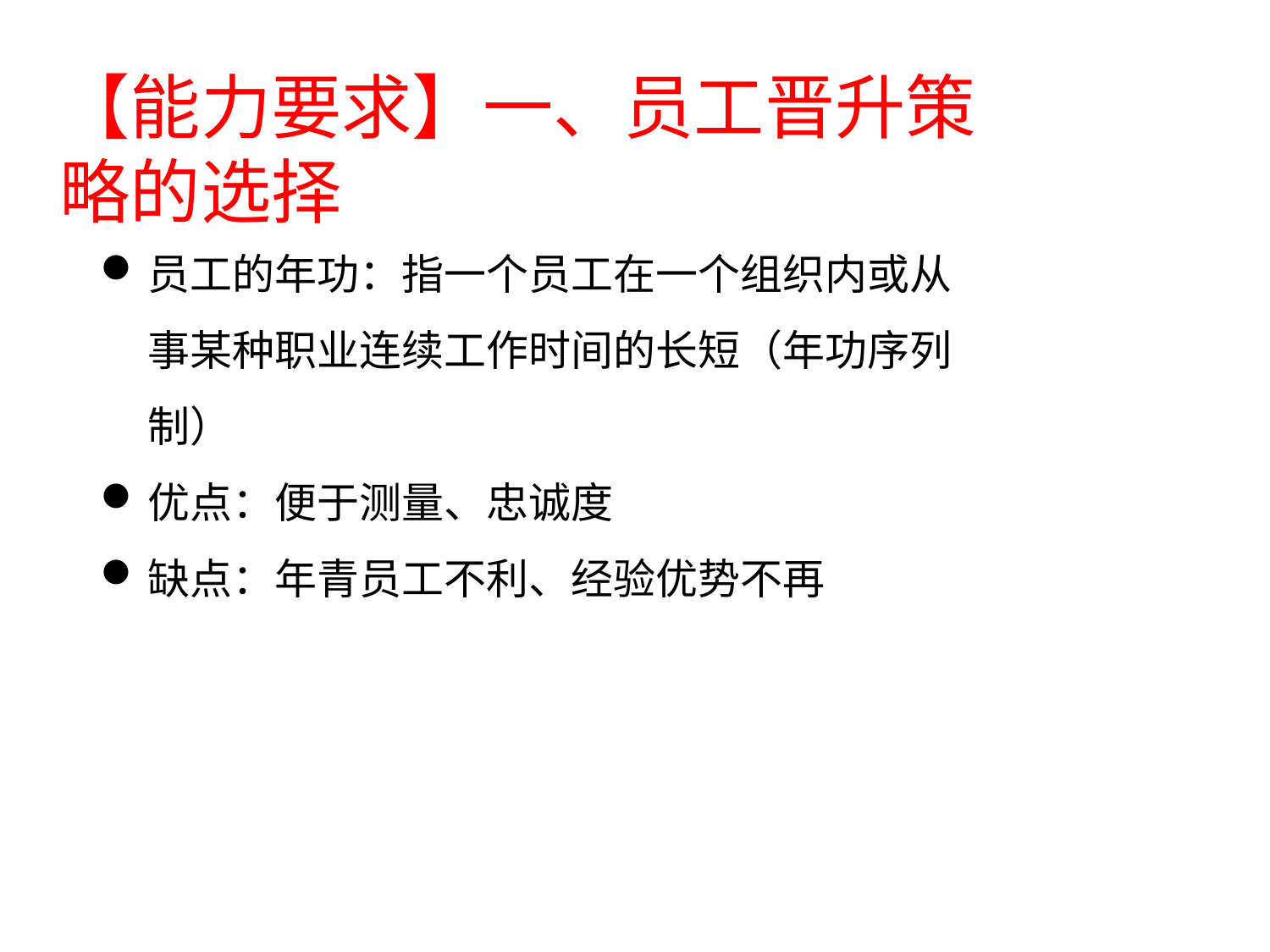

# 【能力要求】一、员工晋升策略的选择
员工的年功：指一个员工在一个组织内或从事某种职业连续工作时间的长短（年功序列制）
优点：便于测量、忠诚度
缺点：年青员工不利、经验优势不再